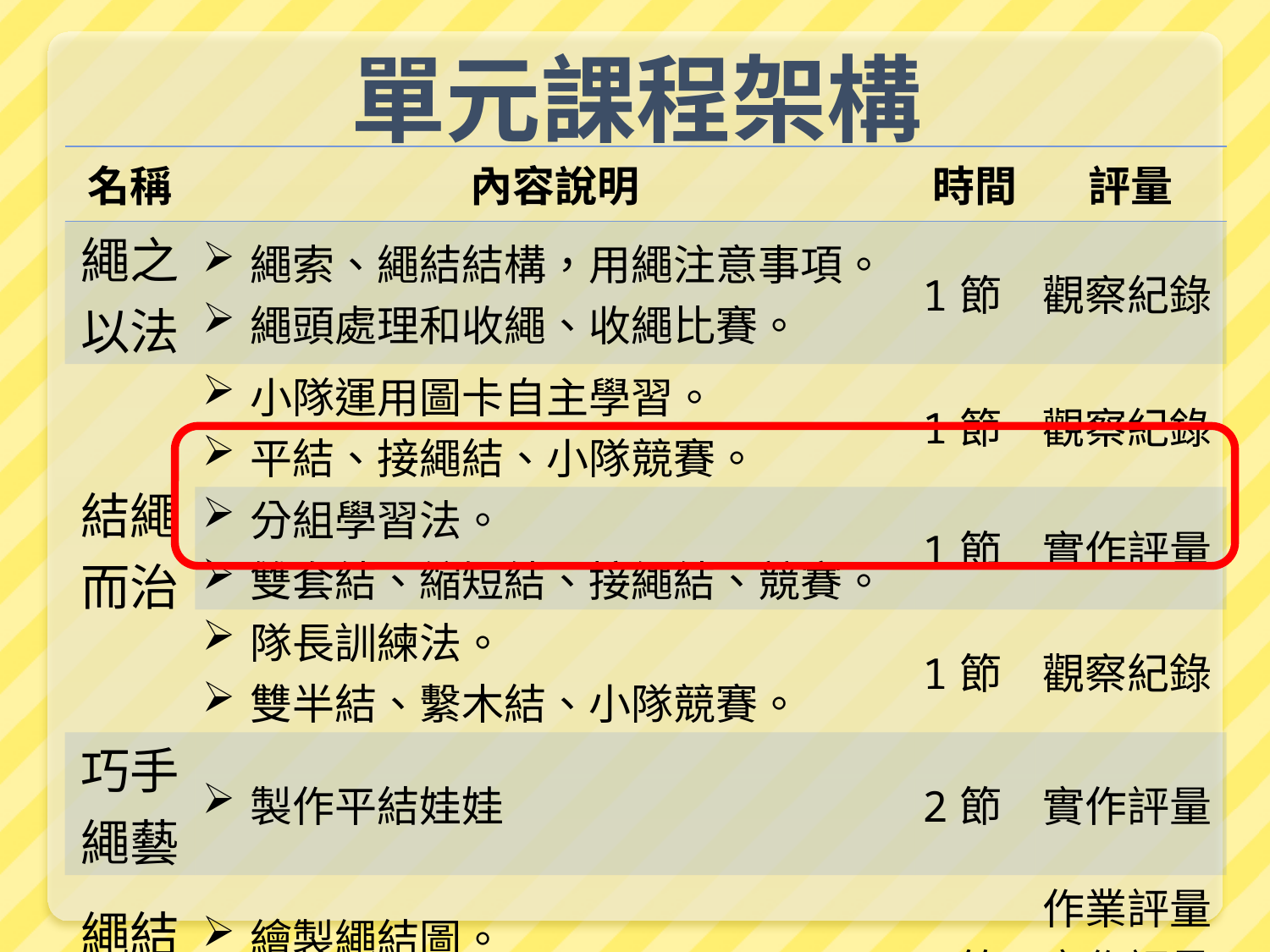

# 單元課程架構
| 名稱 | 內容說明 | 時間 | 評量 |
| --- | --- | --- | --- |
| 繩之以法 | 繩索、繩結結構，用繩注意事項。 繩頭處理和收繩、收繩比賽。 | 1節 | 觀察紀錄 |
| 結繩而治 | 小隊運用圖卡自主學習。 平結、接繩結、小隊競賽。 | 1節 | 觀察紀錄 |
|  | 分組學習法。 雙套結、縮短結、接繩結、競賽。 | 1節 | 實作評量 |
|  | 隊長訓練法。 雙半結、繫木結、小隊競賽。 | 1節 | 觀察紀錄 |
| 巧手繩藝 | 製作平結娃娃 | 2節 | 實作評量 |
| 繩結達人 | 繪製繩結圖。 繩結紙筆測驗及繩結大考驗。 | 2節 | 作業評量 實作評量 紙筆測驗 |